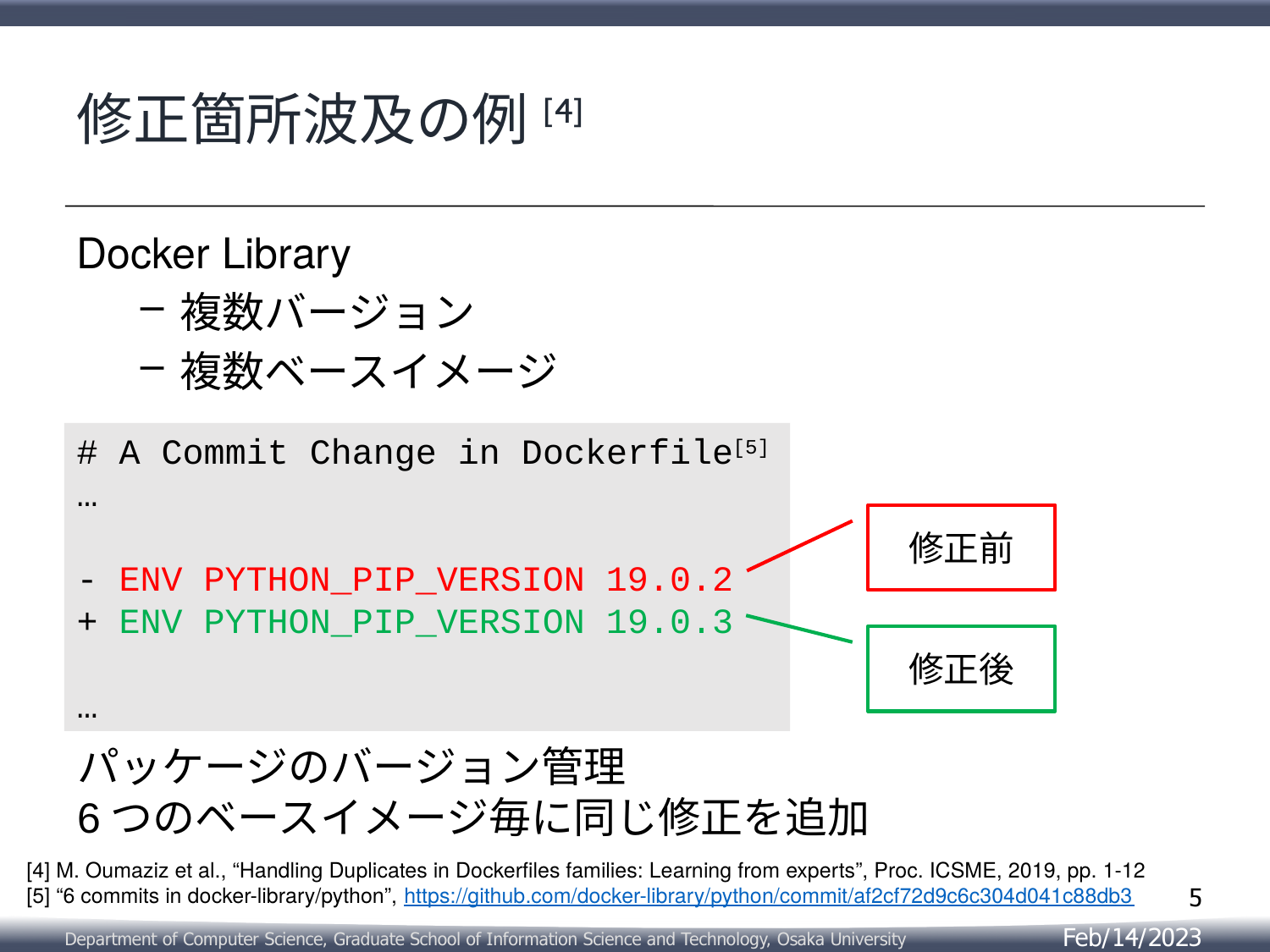

# 修正箇所波及の例[4]
Docker Library
複数バージョン
複数ベースイメージ
# A Commit Change in Dockerfile[5]
…

- ENV PYTHON_PIP_VERSION 19.0.2
+ ENV PYTHON_PIP_VERSION 19.0.3

…
修正前
修正後
パッケージのバージョン管理
6つのベースイメージ毎に同じ修正を追加
[4] M. Oumaziz et al., “Handling Duplicates in Dockerfiles families: Learning from experts”, Proc. ICSME, 2019, pp. 1-12
[5] “6 commits in docker-library/python”, https://github.com/docker-library/python/commit/af2cf72d9c6c304d041c88db3
5
Feb/14/2023